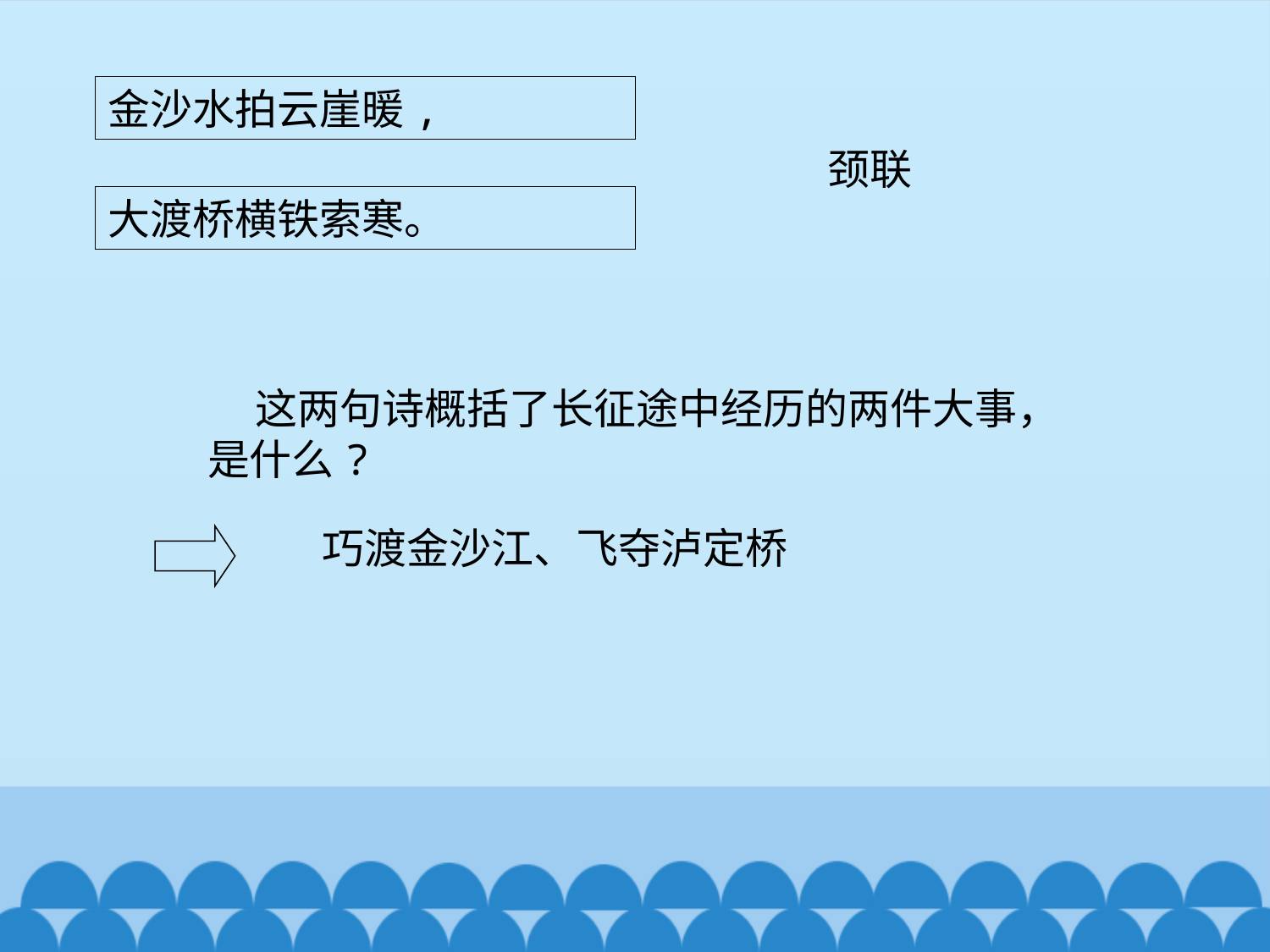

金沙水拍云崖暖,
颈联
大渡桥横铁索寒。

    这两句诗概括了长征途中经历的两件大事，是什么?
巧渡金沙江、飞夺泸定桥